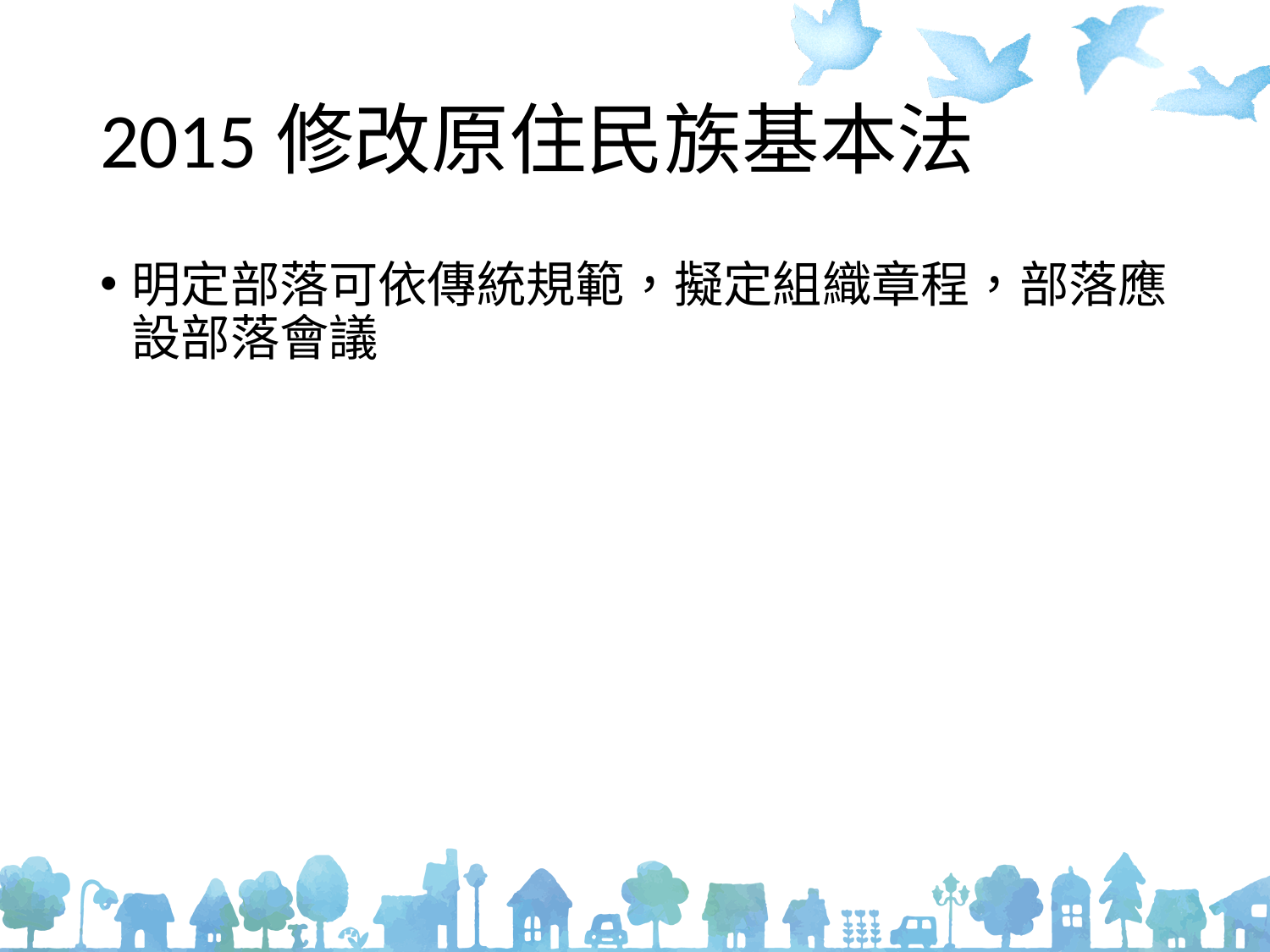

# 2015修改原住民族基本法
明定部落可依傳統規範，擬定組織章程，部落應設部落會議